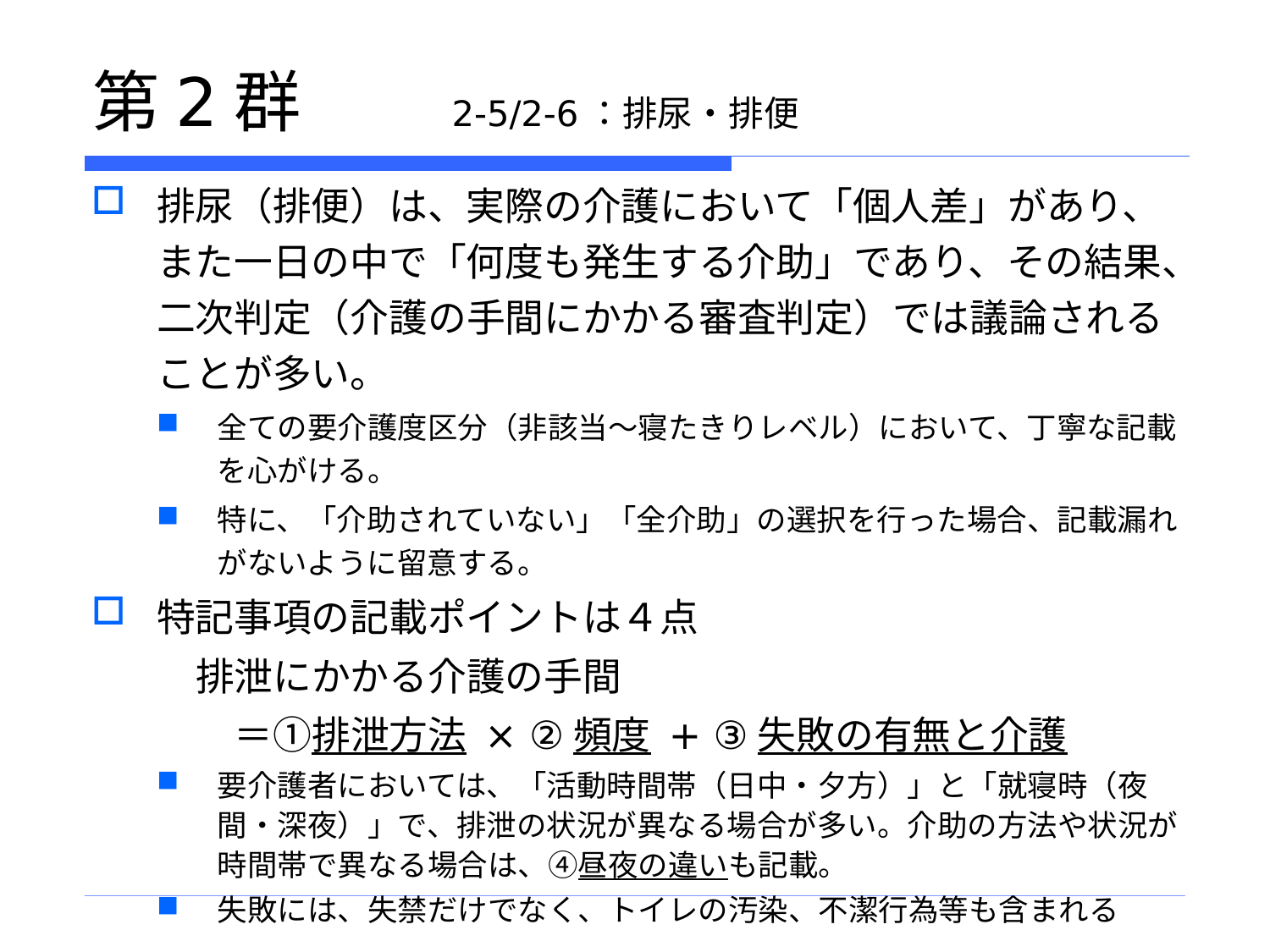

# 第2群　　2-5/2-6：排尿・排便
排尿（排便）は、実際の介護において「個人差」があり、また一日の中で「何度も発生する介助」であり、その結果、二次判定（介護の手間にかかる審査判定）では議論されることが多い。
全ての要介護度区分（非該当～寝たきりレベル）において、丁寧な記載を心がける。
特に、「介助されていない」「全介助」の選択を行った場合、記載漏れがないように留意する。
特記事項の記載ポイントは４点
　排泄にかかる介護の手間
　　＝①排泄方法 × ②頻度 + ③失敗の有無と介護
要介護者においては、「活動時間帯（日中・夕方）」と「就寝時（夜間・深夜）」で、排泄の状況が異なる場合が多い。介助の方法や状況が時間帯で異なる場合は、④昼夜の違いも記載。
失敗には、失禁だけでなく、トイレの汚染、不潔行為等も含まれる